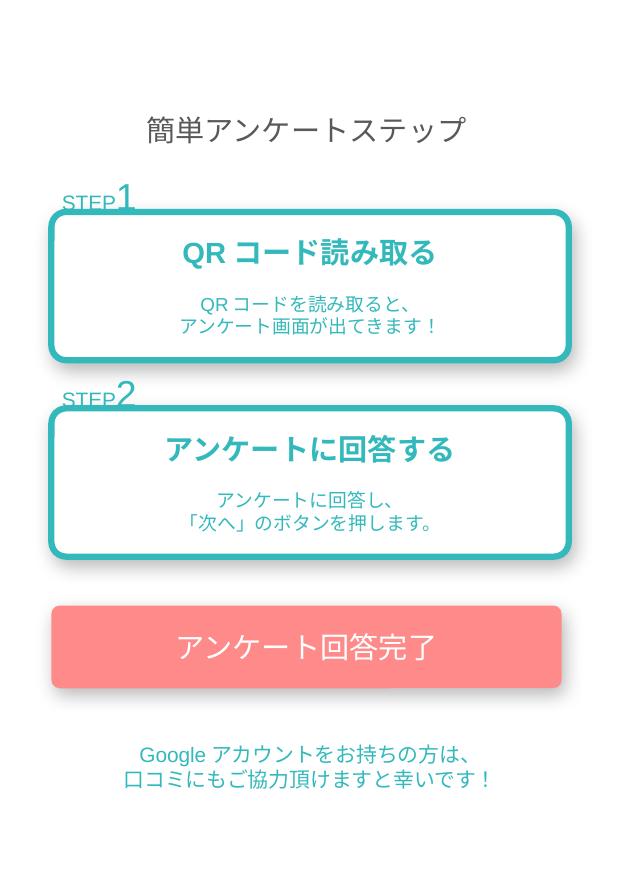

簡単アンケートステップ
STEP1
QRコード読み取る

QRコードを読み取ると、
アンケート画面が出てきます！
STEP2
アンケートに回答する

アンケートに回答し、
「次へ」のボタンを押します。
アンケート回答完了
Googleアカウントをお持ちの方は、
口コミにもご協力頂けますと幸いです！